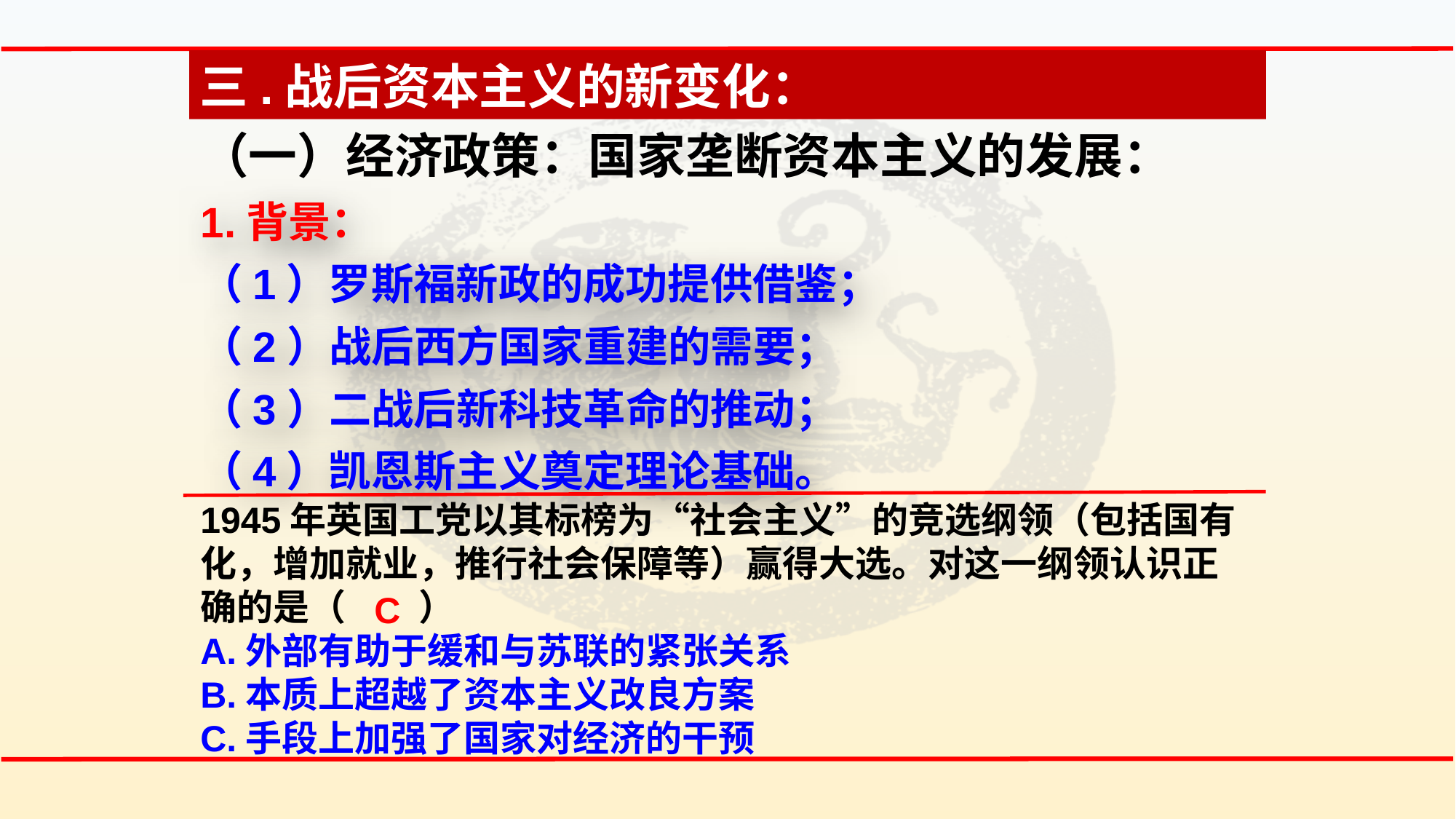

三.战后资本主义的新变化：
（一）经济政策：国家垄断资本主义的发展：
1.背景：
（1）罗斯福新政的成功提供借鉴；
（2）战后西方国家重建的需要；
（3）二战后新科技革命的推动；
（4）凯恩斯主义奠定理论基础。
1945年英国工党以其标榜为“社会主义”的竞选纲领（包括国有化，增加就业，推行社会保障等）赢得大选。对这一纲领认识正确的是（　　）
A.外部有助于缓和与苏联的紧张关系
B.本质上超越了资本主义改良方案
C.手段上加强了国家对经济的干预
C